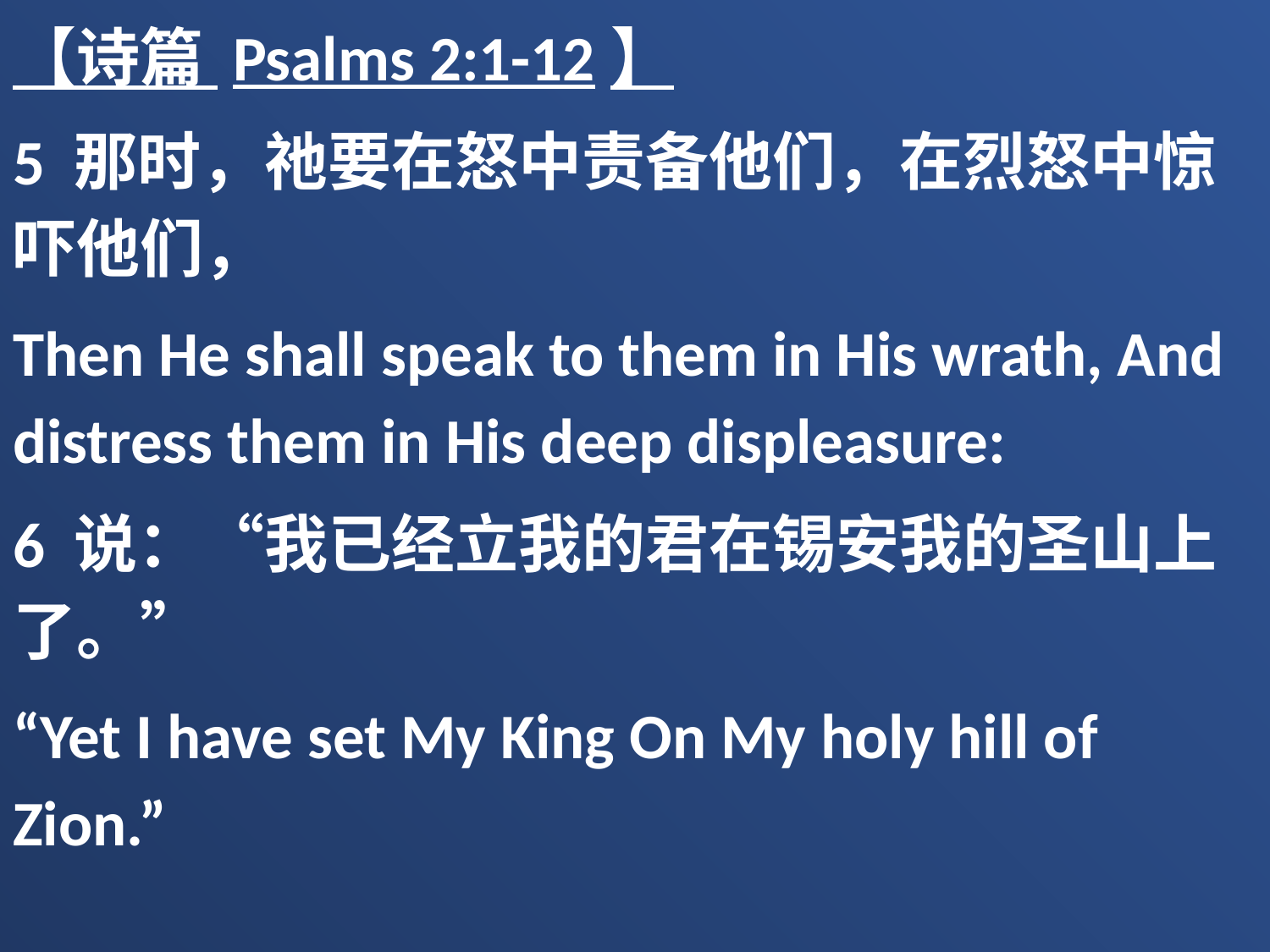

【诗篇 Psalms 2:1-12】
5 那时，祂要在怒中责备他们，在烈怒中惊吓他们，
Then He shall speak to them in His wrath, And distress them in His deep displeasure:
6 说：“我已经立我的君在锡安我的圣山上了。”
“Yet I have set My King On My holy hill of Zion.”